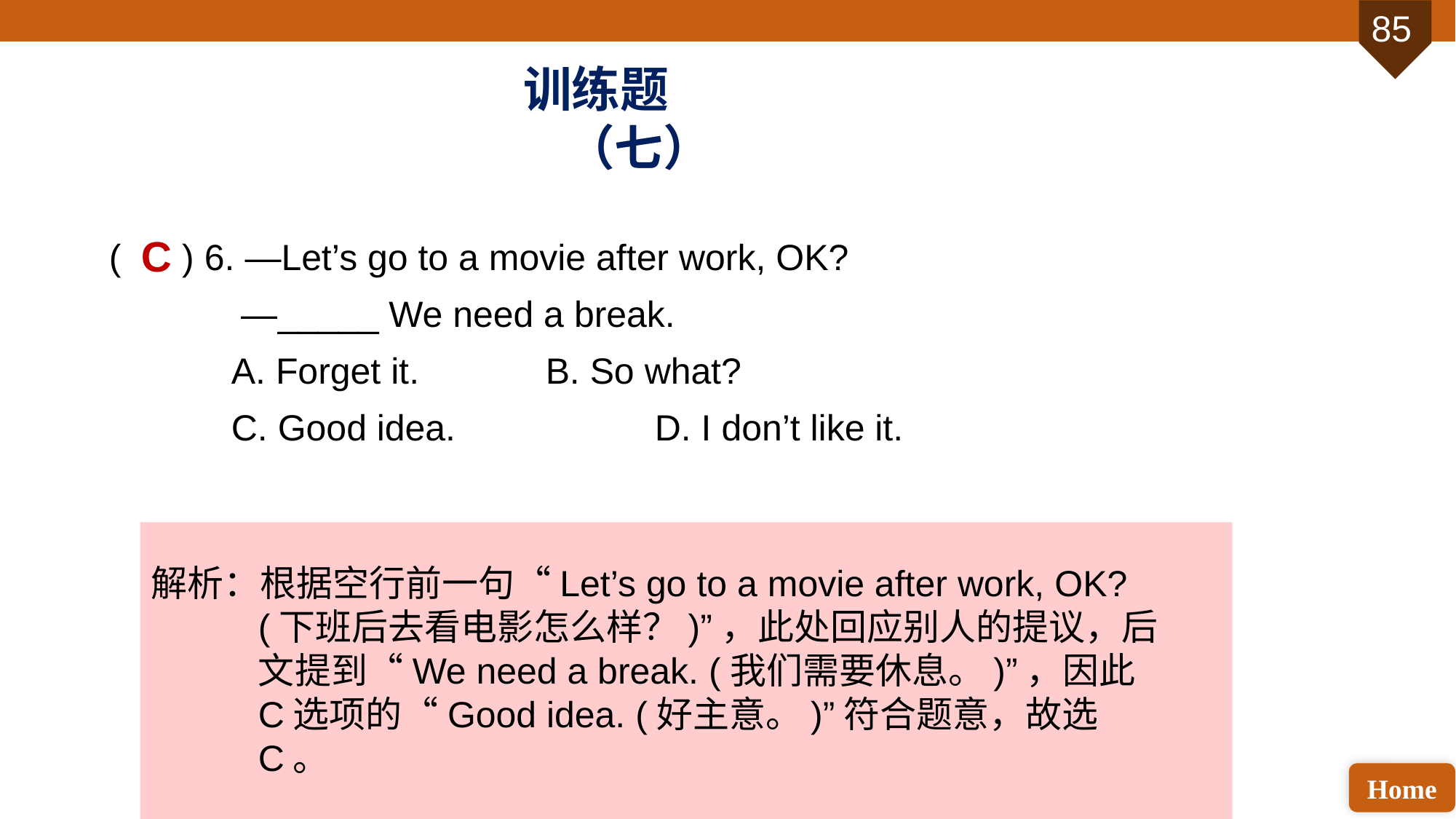

训练题（七）
(      ) 6. —Let’s go to a movie after work, OK?
             —_____ We need a break.
            A. Forget it. 		B. So what?
            C. Good idea. 		D. I don’t like it.
C

解析：根据空行前一句“Let’s go to a movie after work, OK? (下班后去看电影怎么样？)”，此处回应别人的提议，后文提到“We need a break. (我们需要休息。)”，因此C选项的“Good idea. (好主意。)”符合题意，故选C。